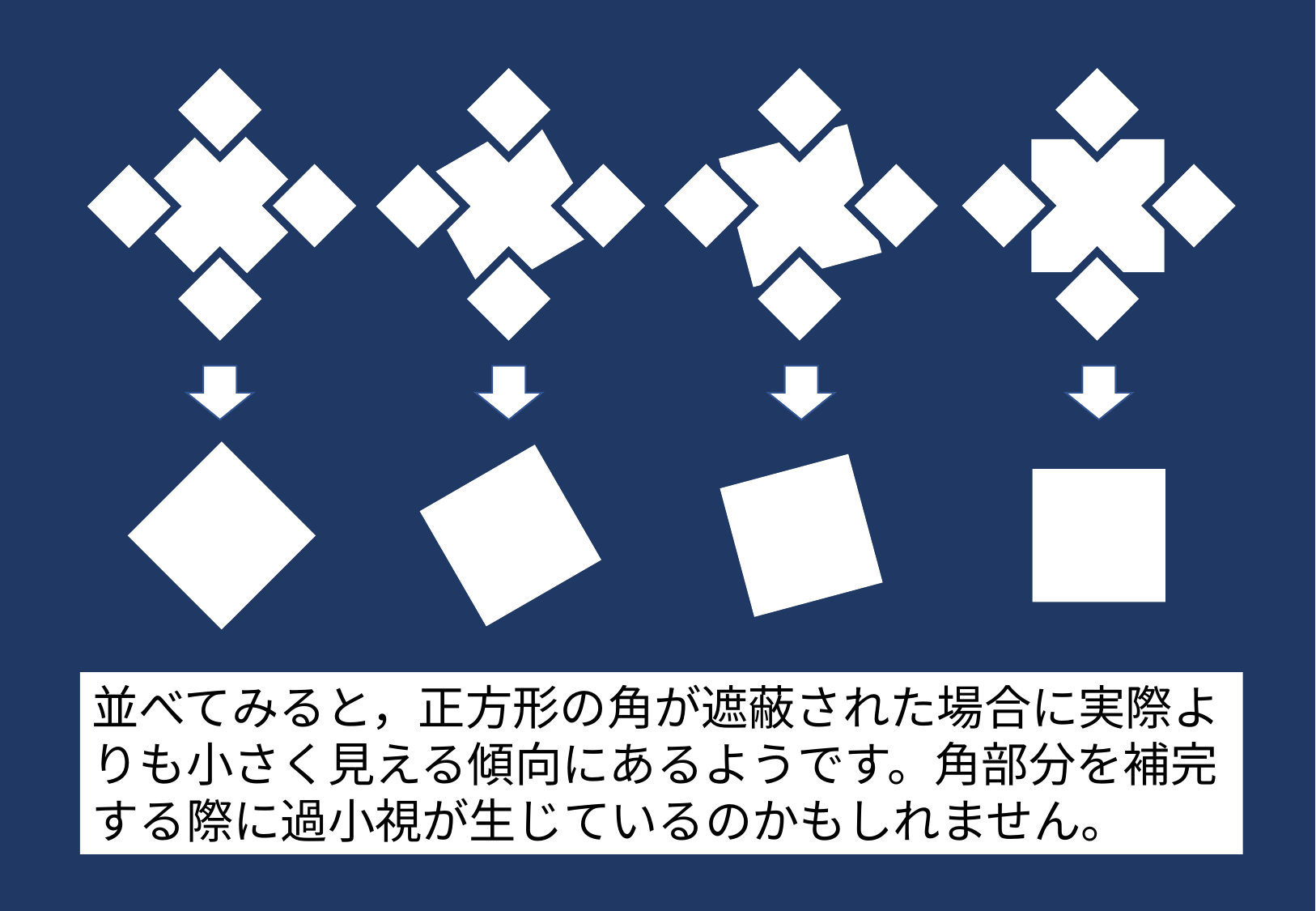

並べてみると，正方形の角が遮蔽された場合に実際よりも小さく見える傾向にあるようです。角部分を補完する際に過小視が生じているのかもしれません。